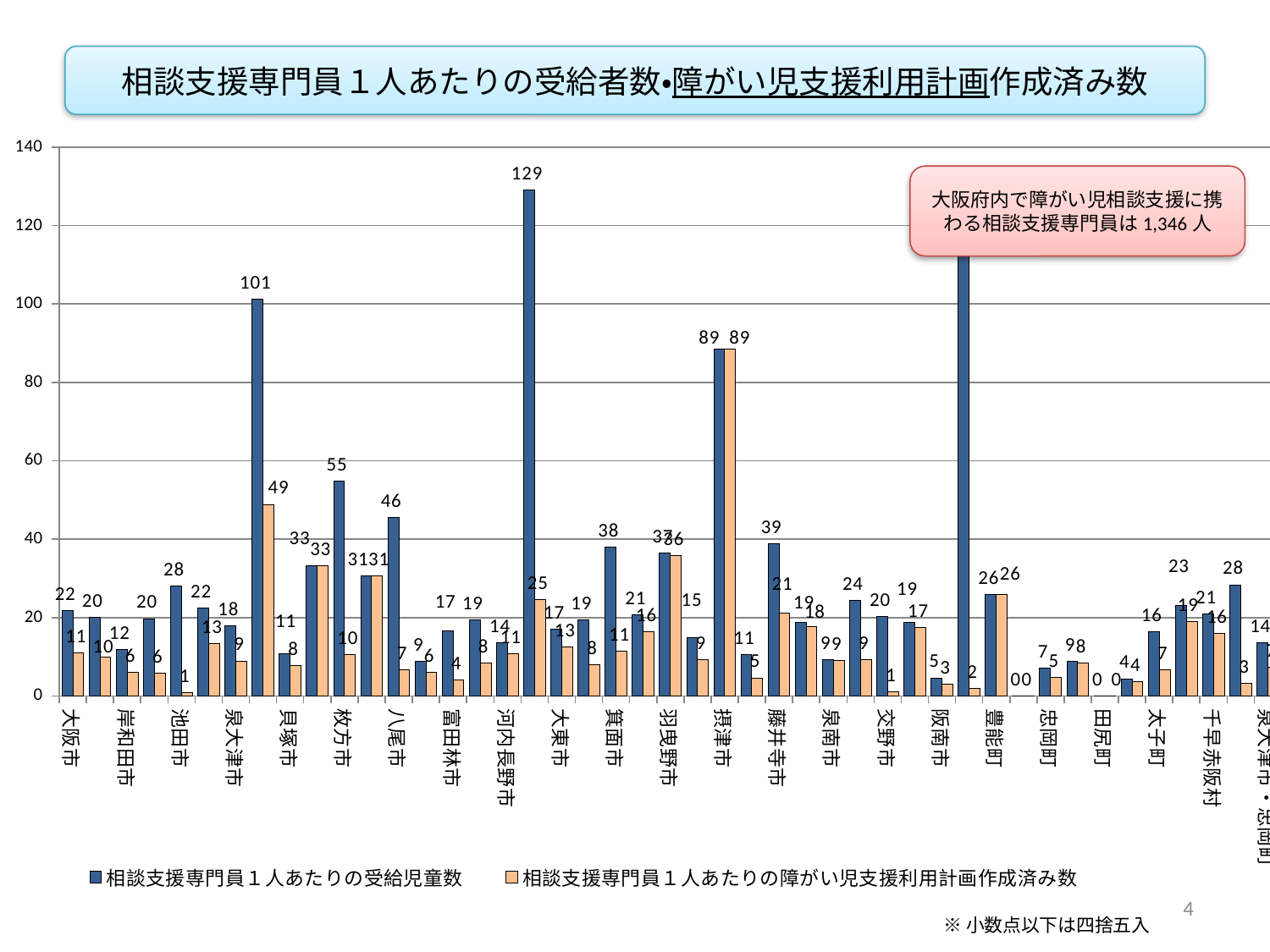

相談支援専門員１人あたりの受給者数・障がい児支援利用計画作成済み数

### Chart

| Category | 相談支援専門員１人あたりの受給児童数 | 相談支援専門員１人あたりの障がい児支援利用計画作成済み数 |
|---|---|---|
| 大阪市 | 21.871853546910756 | 11.041189931350115 |
| 堺市 | 20.098360655737704 | 9.87704918032787 |
| 岸和田市 | 11.770833333333334 | 5.958333333333333 |
| 豊中市 | 19.71875 | 5.875 |
| 池田市 | 28.0 | 0.8461538461538461 |
| 吹田市 | 22.396551724137932 | 13.344827586206897 |
| 泉大津市 | 17.923076923076923 | 8.923076923076923 |
| 高槻市 | 101.125 | 48.875 |
| 貝塚市 | 10.703703703703704 | 7.777777777777778 |
| 守口市 | 33.30769230769231 | 33.30769230769231 |
| 枚方市 | 54.89473684210526 | 10.473684210526315 |
| 茨木市 | 30.585365853658537 | 30.585365853658537 |
| 八尾市 | 45.578947368421055 | 6.578947368421052 |
| 泉佐野市 | 8.793103448275861 | 6.0344827586206895 |
| 富田林市 | 16.53846153846154 | 4.0 |
| 寝屋川市 | 19.34285714285714 | 8.485714285714286 |
| 河内長野市 | 13.541666666666666 | 10.833333333333334 |
| 松原市 | 129.0 | 24.666666666666668 |
| 大東市 | 17.03448275862069 | 12.517241379310345 |
| 和泉市 | 19.40625 | 7.875 |
| 箕面市 | 38.05882352941177 | 11.470588235294118 |
| 柏原市 | 20.6 | 16.3 |
| 羽曳野市 | 36.5 | 35.8 |
| 門真市 | 14.875 | 9.333333333333334 |
| 摂津市 | 88.5 | 88.5 |
| 高石市 | 10.533333333333333 | 4.6 |
| 藤井寺市 | 38.8 | 21.2 |
| 東大阪市 | 18.803030303030305 | 17.636363636363637 |
| 泉南市 | 9.25 | 9.125 |
| 四條畷市 | 24.454545454545453 | 9.181818181818182 |
| 交野市 | 20.357142857142858 | 1.0714285714285714 |
| 大阪狭山市 | 18.727272727272727 | 17.363636363636363 |
| 阪南市 | 4.590909090909091 | 2.9545454545454546 |
| 島本町 | 116.0 | 2.0 |
| 豊能町 | 26.0 | 26.0 |
| 能勢町 | 0.0 | 0.0 |
| 忠岡町 | 7.111111111111111 | 4.777777777777778 |
| 熊取町 | 8.833333333333334 | 8.333333333333334 |
| 田尻町 | 0.0 | 0.0 |
| 岬町 | 4.375 | 3.625 |
| 太子町 | 16.333333333333332 | 6.666666666666667 |
| 河南町 | 23.0 | 19.0 |
| 千早赤阪村 | 21.0 | 16.0 |
| 池田市・豊能町・能勢町 | 28.357142857142858 | 3.142857142857143 |
| 泉大津市・忠岡町 | 13.5 | 7.2272727272727275 |
| 泉佐野市・田尻町 | 10.068965517241379 | 7.241379310344827 |
| 太子町・河南町・千早赤阪村 | 19.333333333333332 | 12.333333333333334 |
大阪府内で障がい児相談支援に携わる相談支援専門員は1,346人
4
※小数点以下は四捨五入